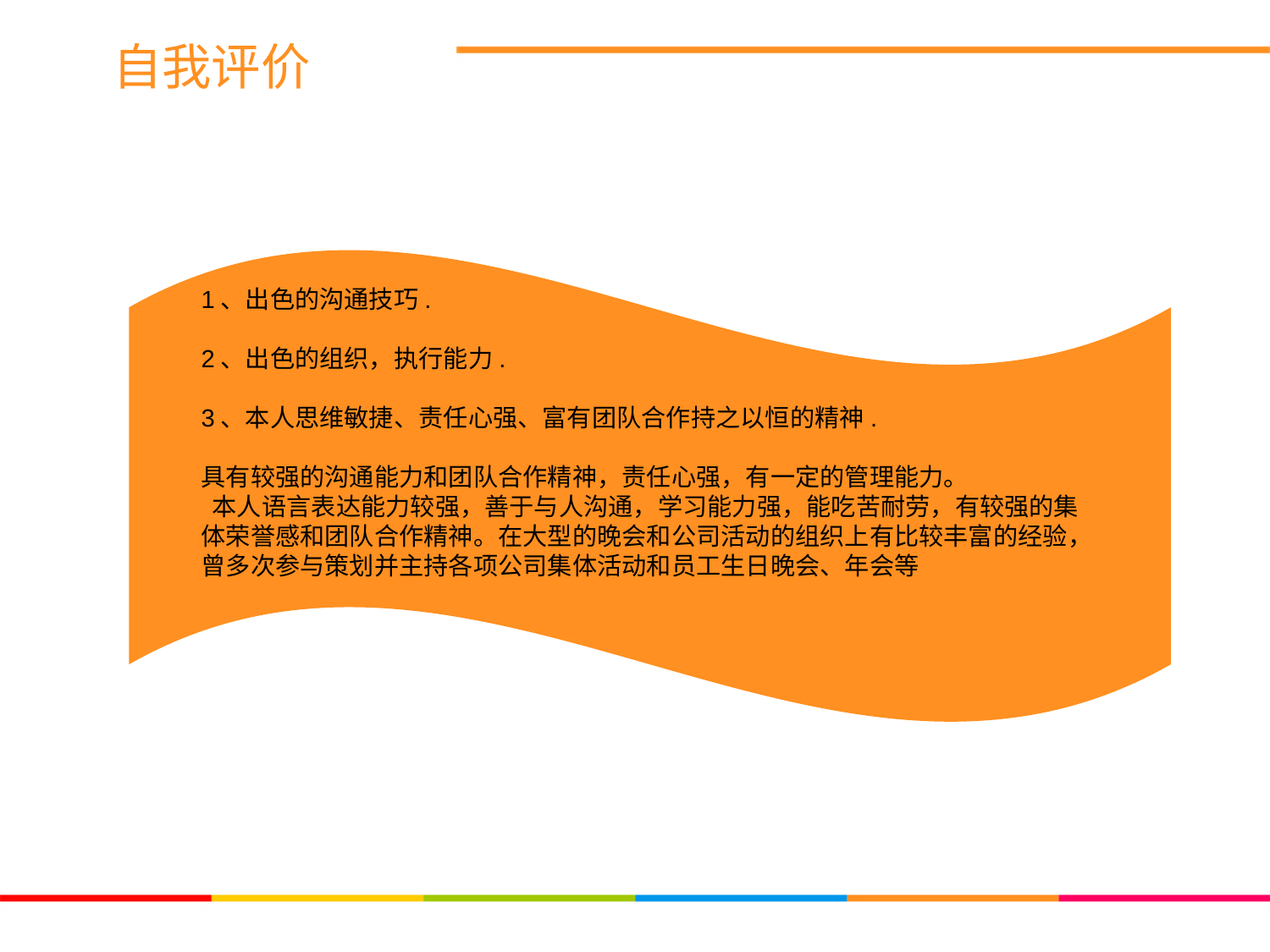

自我评价

点击添加文本
1、出色的沟通技巧.
2、出色的组织，执行能力.
3、本人思维敏捷、责任心强、富有团队合作持之以恒的精神.

具有较强的沟通能力和团队合作精神，责任心强，有一定的管理能力。
 本人语言表达能力较强，善于与人沟通，学习能力强，能吃苦耐劳，有较强的集体荣誉感和团队合作精神。在大型的晚会和公司活动的组织上有比较丰富的经验，曾多次参与策划并主持各项公司集体活动和员工生日晚会、年会等

点击添加文本
点击添加文本
点击添加文本